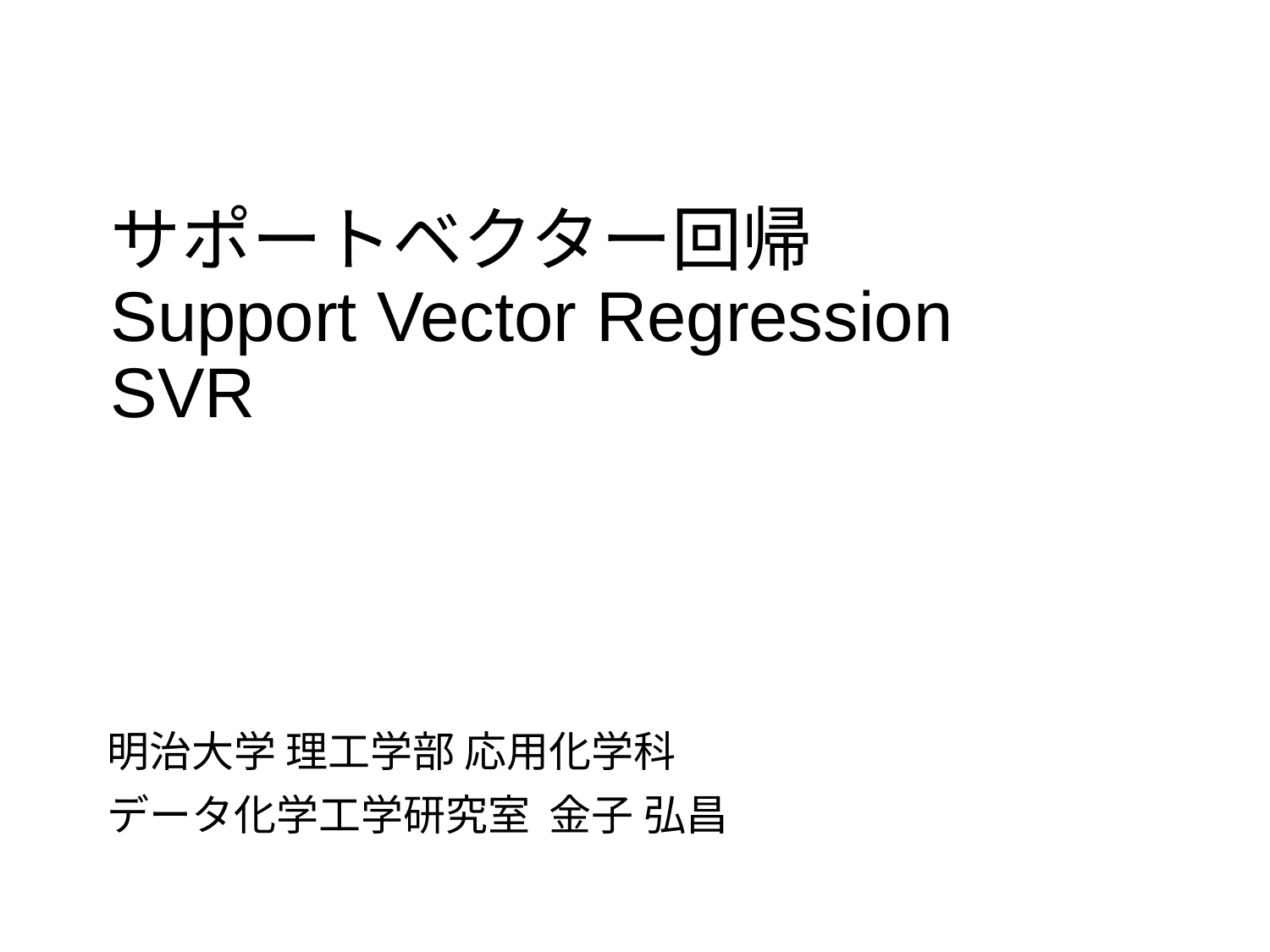

1
# サポートベクター回帰 Support Vector Regression SVR
明治大学 理工学部 応用化学科
データ化学工学研究室  金子 弘昌